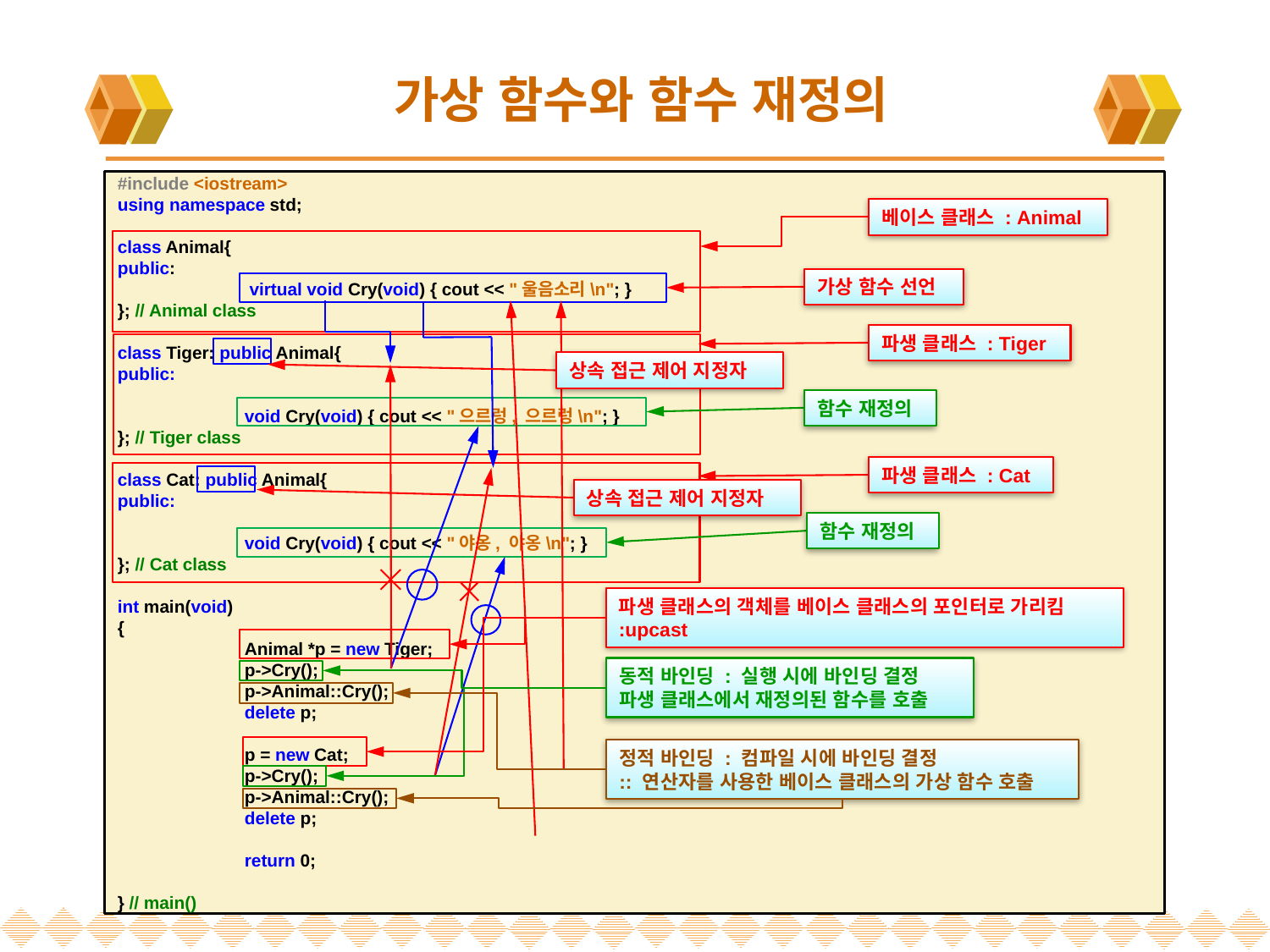

# 가상 함수와 함수 재정의
#include <iostream>
using namespace std;

class Animal{
public:
	 virtual void Cry(void) { cout << "울음소리\n"; }
}; // Animal class

class Tiger: public Animal{
public:

	void Cry(void) { cout << "으르렁, 으르렁\n"; }
}; // Tiger class

class Cat: public Animal{
public:

	void Cry(void) { cout << "야옹, 야옹\n"; }
}; // Cat class

int main(void)
{
	Animal *p = new Tiger;
	p->Cry();
	p->Animal::Cry();
	delete p;

	p = new Cat;
	p->Cry();
	p->Animal::Cry();
	delete p;

	return 0;

} // main()
베이스 클래스 : Animal

가상 함수 선언

파생 클래스 : Tiger

상속 접근 제어 지정자
함수 재정의

파생 클래스 : Cat

상속 접근 제어 지정자
함수 재정의

파생 클래스의 객체를 베이스 클래스의 포인터로 가리킴
:upcast

동적 바인딩 : 실행 시에 바인딩 결정
파생 클래스에서 재정의된 함수를 호출

정적 바인딩 : 컴파일 시에 바인딩 결정
:: 연산자를 사용한 베이스 클래스의 가상 함수 호출